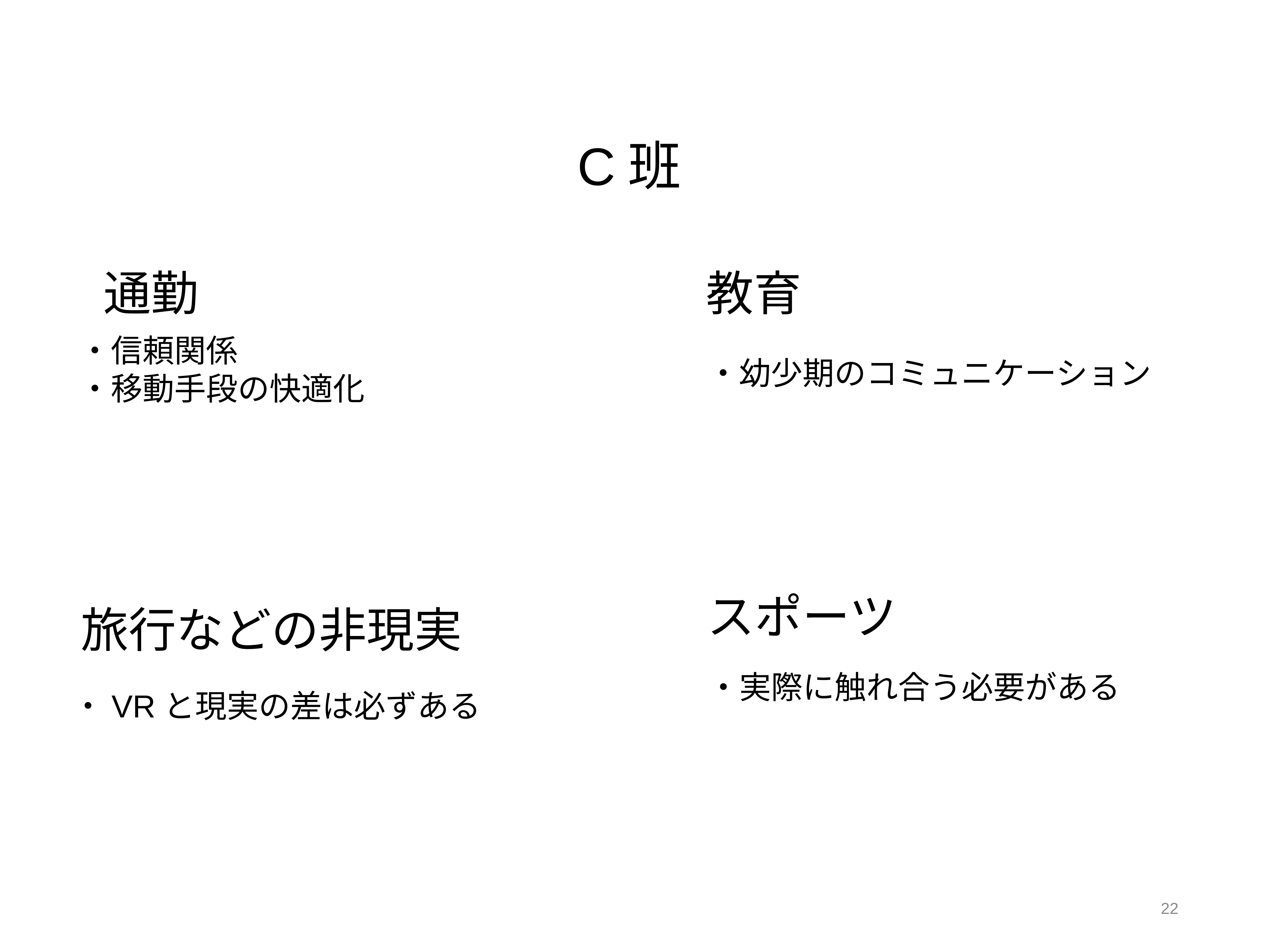

C班
通勤
教育
・信頼関係
・移動手段の快適化
・幼少期のコミュニケーション
スポーツ
旅行などの非現実
・実際に触れ合う必要がある
・VRと現実の差は必ずある
22